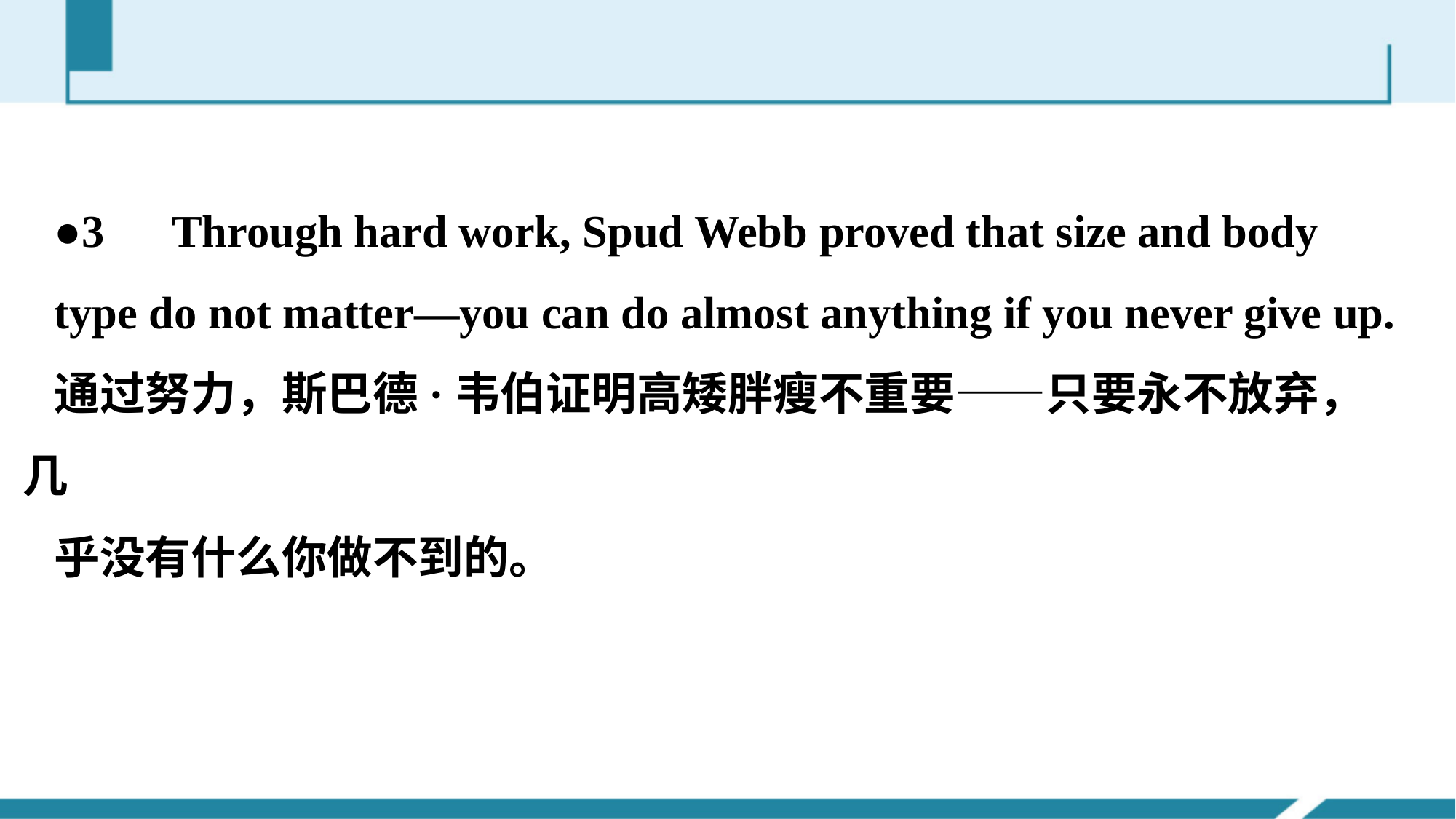

●3　Through hard work, Spud Webb proved that size and body
type do not matter—you can do almost anything if you never give up.
通过努力，斯巴德·韦伯证明高矮胖瘦不重要——只要永不放弃，几
乎没有什么你做不到的。